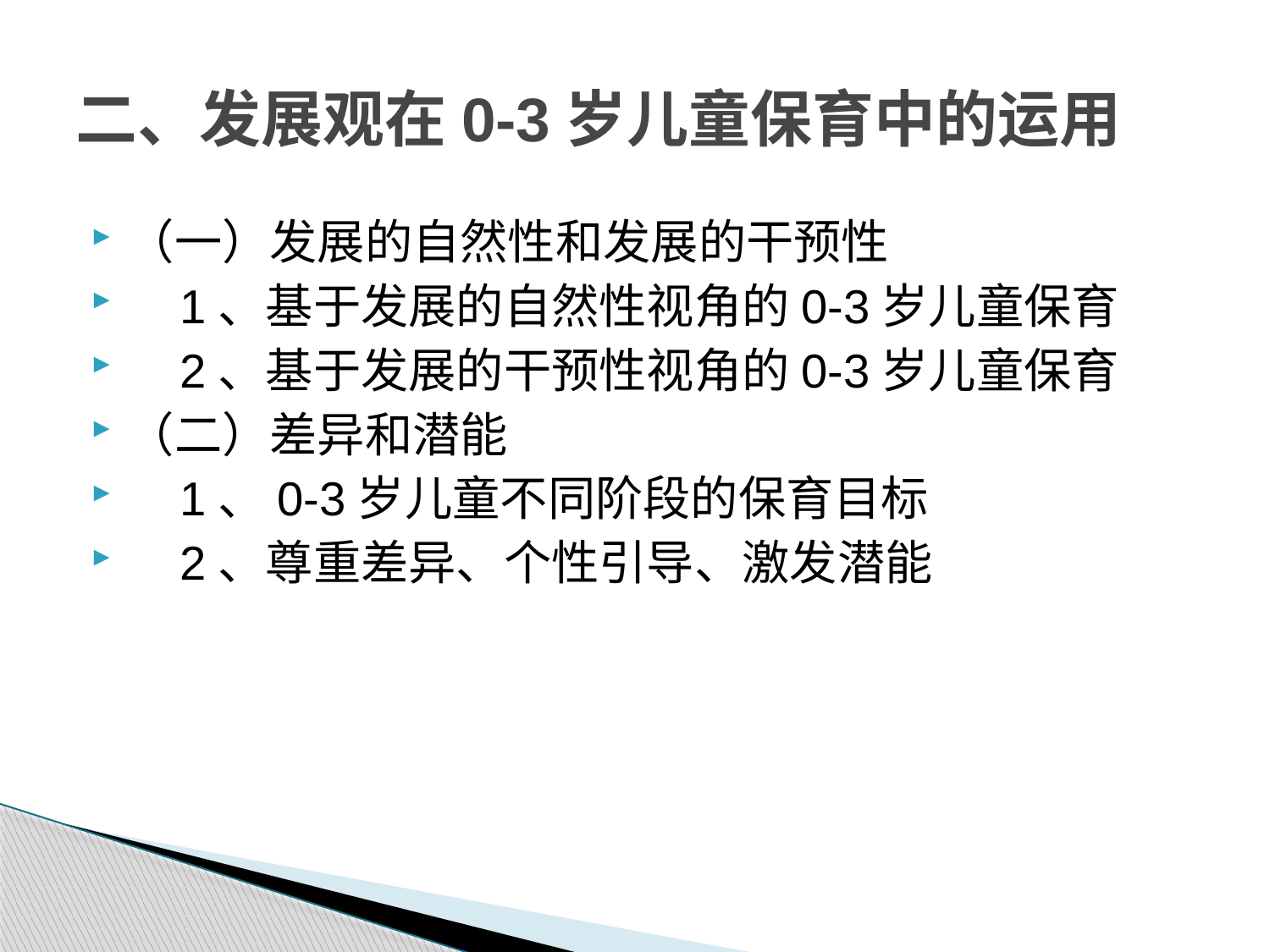

# 二、发展观在0-3岁儿童保育中的运用
（一）发展的自然性和发展的干预性
    1、基于发展的自然性视角的0-3岁儿童保育
    2、基于发展的干预性视角的0-3岁儿童保育
（二）差异和潜能
    1、0-3岁儿童不同阶段的保育目标
    2、尊重差异、个性引导、激发潜能